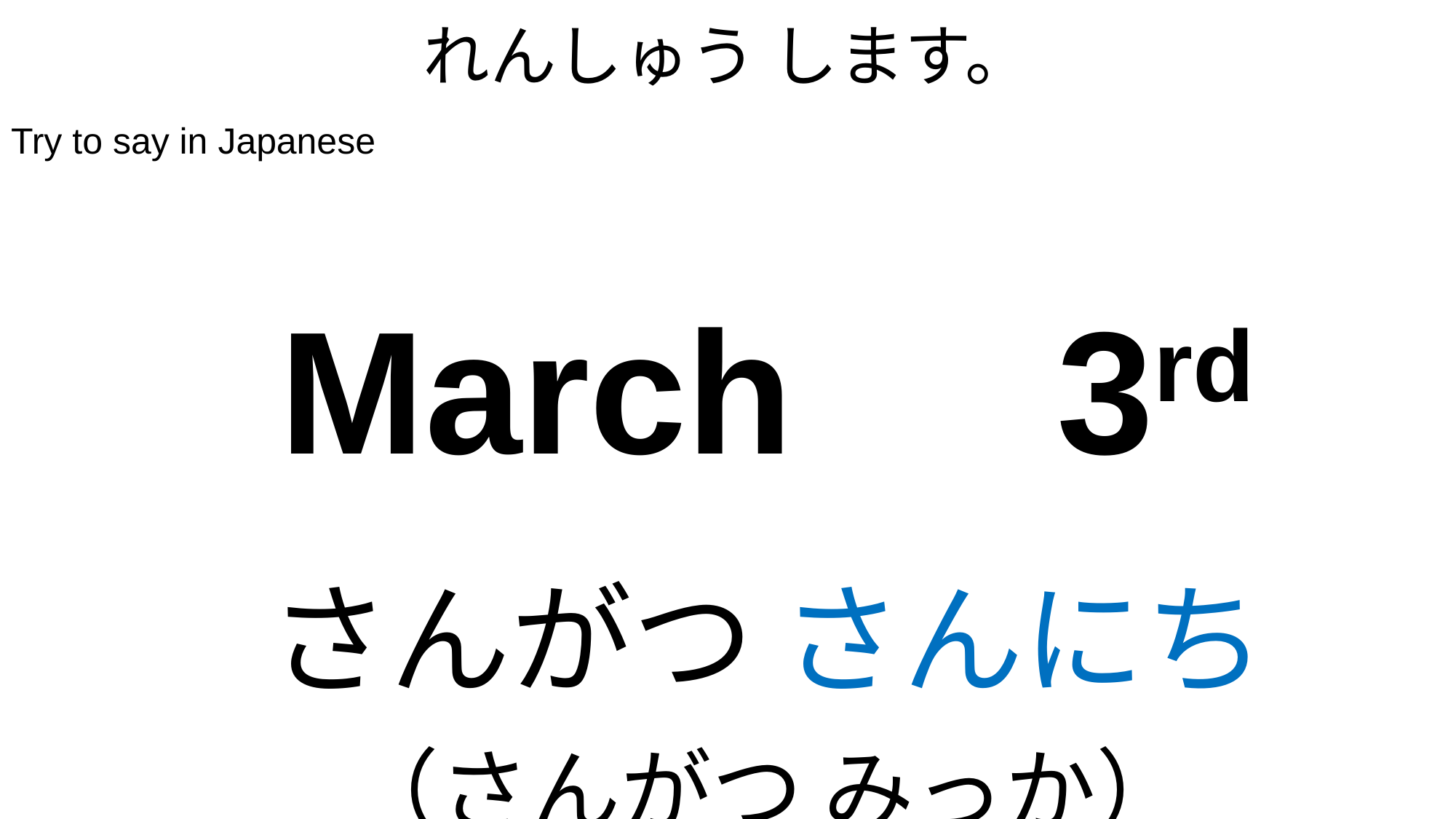

# れんしゅう します。
Try to say in Japanese
| March　3rd |
| --- |
| さんがつ さんにち （さんがつ みっか） |